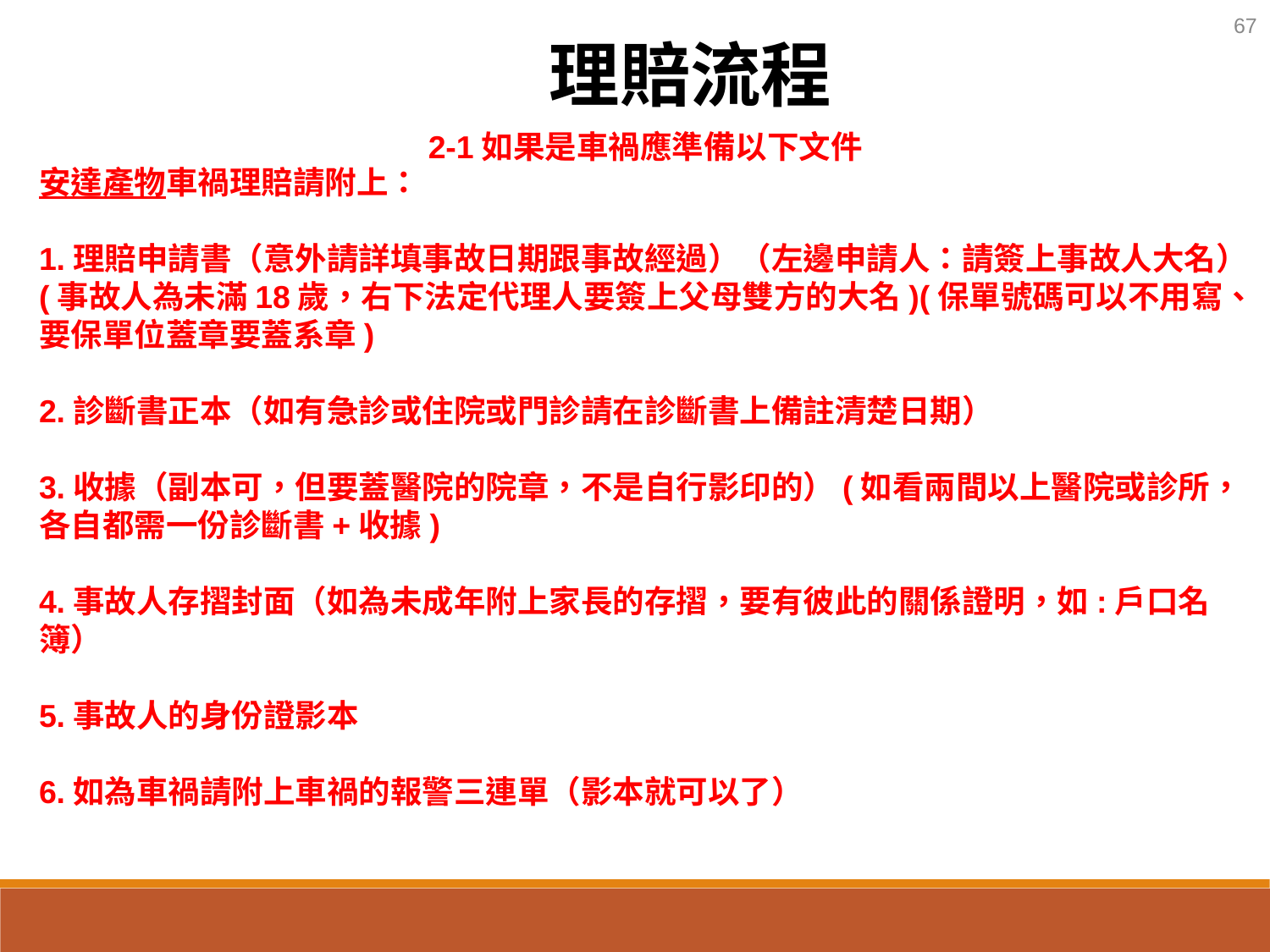

67
理賠流程
2-1如果是車禍應準備以下文件

安達產物車禍理賠請附上：

1.理賠申請書（意外請詳填事故日期跟事故經過）（左邊申請人：請簽上事故人大名）(事故人為未滿18歲，右下法定代理人要簽上父母雙方的大名)(保單號碼可以不用寫、要保單位蓋章要蓋系章)

2.診斷書正本（如有急診或住院或門診請在診斷書上備註清楚日期）

3.收據（副本可，但要蓋醫院的院章，不是自行影印的）(如看兩間以上醫院或診所，各自都需一份診斷書+收據)

4.事故人存摺封面（如為未成年附上家長的存摺，要有彼此的關係證明，如:戶口名簿）

5.事故人的身份證影本

6.如為車禍請附上車禍的報警三連單（影本就可以了）